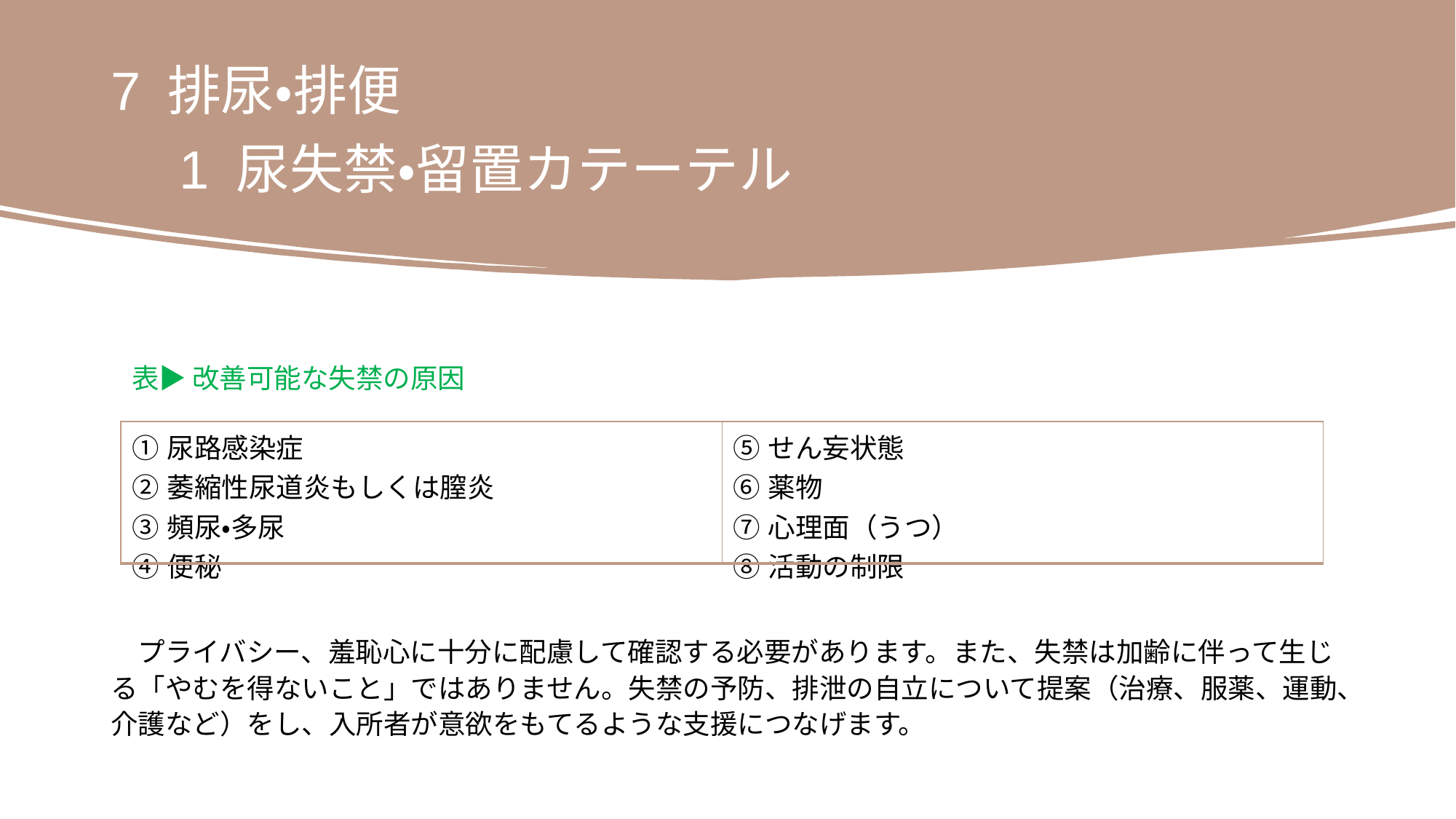

7 排尿・排便
　1 尿失禁・留置カテーテル

表▶ 改善可能な失禁の原因
| ①尿路感染症 ②萎縮性尿道炎もしくは膣炎 ③頻尿・多尿 ④便秘 | ⑤せん妄状態 ⑥薬物 ⑦心理面（うつ） ⑧活動の制限 |
| --- | --- |
　プライバシー、羞恥心に十分に配慮して確認する必要があります。また、失禁は加齢に伴って生じる「やむを得ないこと」ではありません。失禁の予防、排泄の自立について提案（治療、服薬、運動、介護など）をし、入所者が意欲をもてるような支援につなげます。